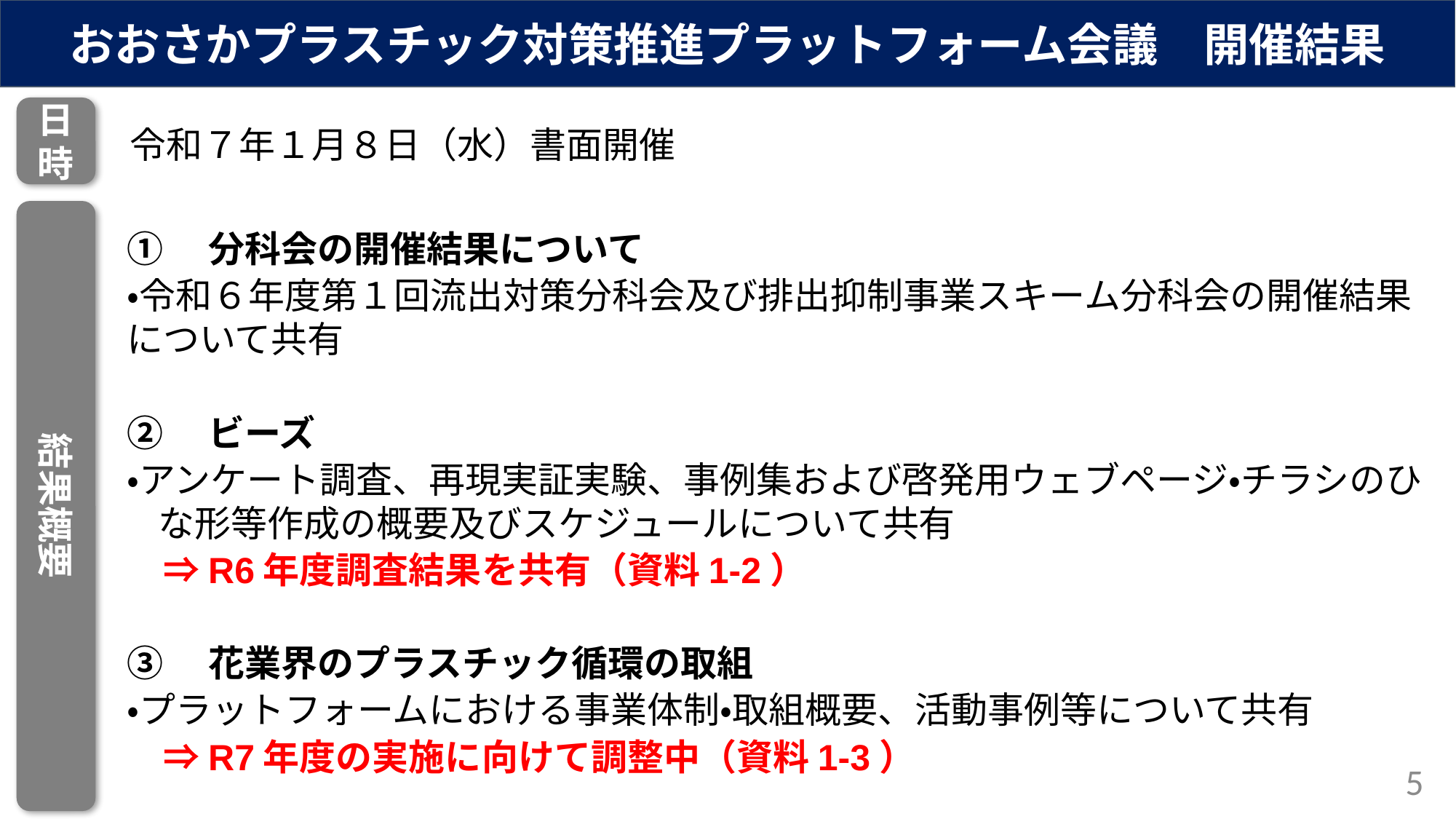

おおさかプラスチック対策推進プラットフォーム会議　開催結果
日時
令和７年１月８日（水）書面開催
結果概要
①　分科会の開催結果について
・令和６年度第１回流出対策分科会及び排出抑制事業スキーム分科会の開催結果について共有

②　ビーズ
・アンケート調査、再現実証実験、事例集および啓発用ウェブページ・チラシのひな形等作成の概要及びスケジュールについて共有
　⇒R6年度調査結果を共有（資料1-2）

③　花業界のプラスチック循環の取組
・プラットフォームにおける事業体制・取組概要、活動事例等について共有
　⇒R7年度の実施に向けて調整中（資料1-3）

5